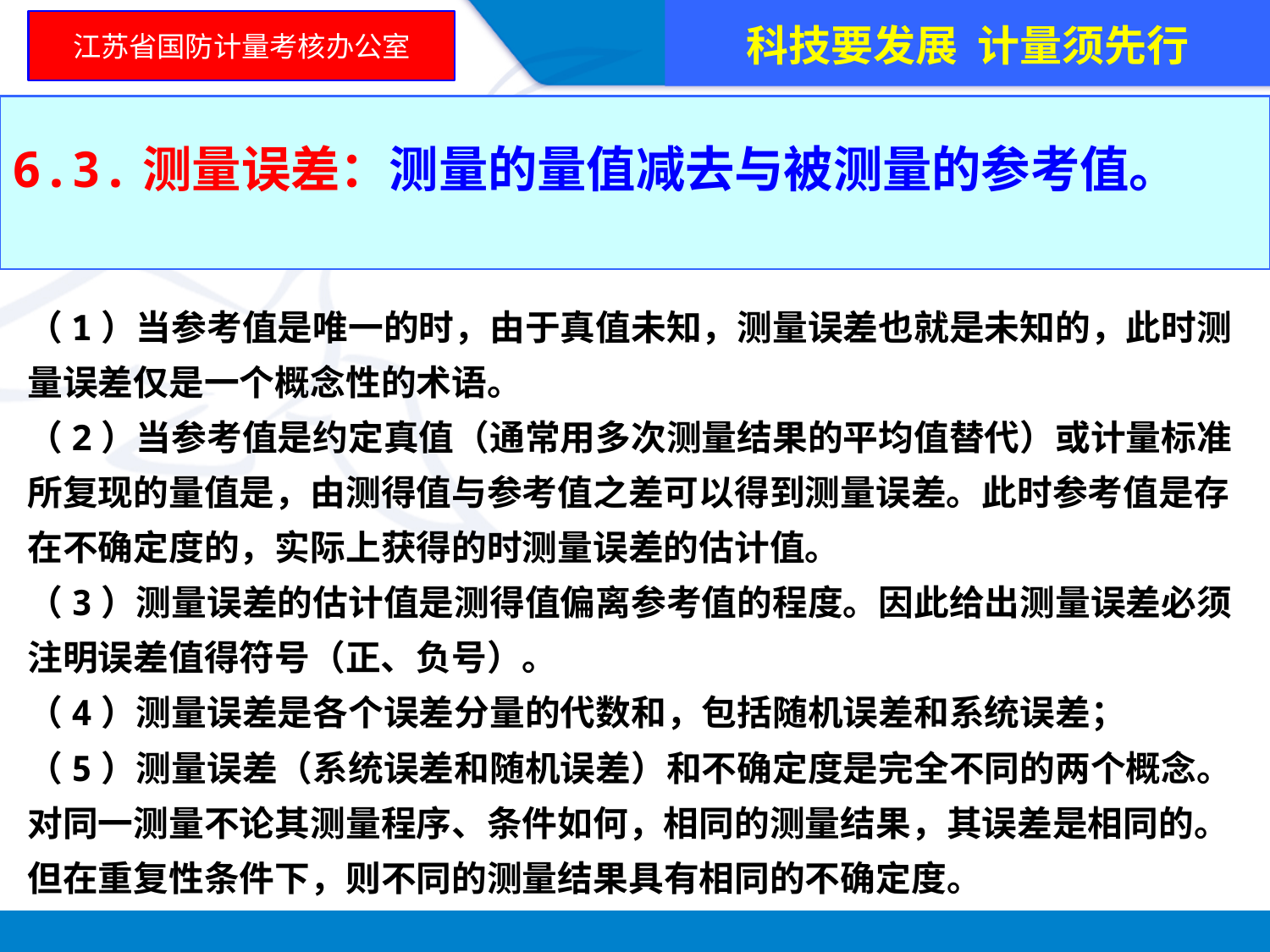

科技要发展  计量须先行
江苏省国防计量考核办公室
6.3.测量误差：测量的量值减去与被测量的参考值。

（1）当参考值是唯一的时，由于真值未知，测量误差也就是未知的，此时测量误差仅是一个概念性的术语。
（2）当参考值是约定真值（通常用多次测量结果的平均值替代）或计量标准所复现的量值是，由测得值与参考值之差可以得到测量误差。此时参考值是存在不确定度的，实际上获得的时测量误差的估计值。
（3）测量误差的估计值是测得值偏离参考值的程度。因此给出测量误差必须注明误差值得符号（正、负号）。
（4）测量误差是各个误差分量的代数和，包括随机误差和系统误差；
（5）测量误差（系统误差和随机误差）和不确定度是完全不同的两个概念。对同一测量不论其测量程序、条件如何，相同的测量结果，其误差是相同的。但在重复性条件下，则不同的测量结果具有相同的不确定度。